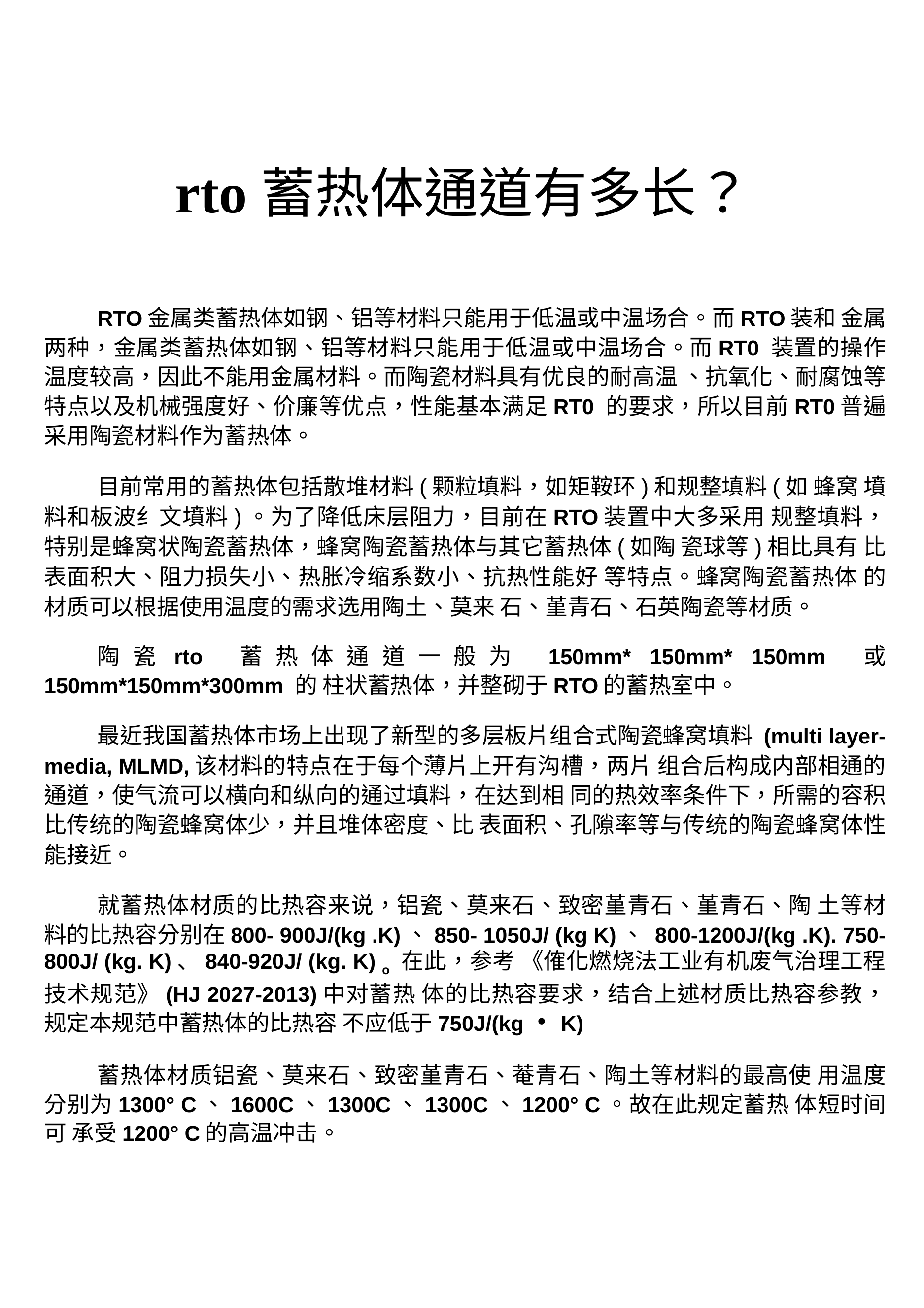

rto蓄热体通道有多长？
RTO金属类蓄热体如钢、铝等材料只能用于低温或中温场合。而RTO装和 金属两种，金属类蓄热体如钢、铝等材料只能用于低温或中温场合。而RT0 装置的操作温度较高，因此不能用金属材料。而陶瓷材料具有优良的耐高温 、抗氧化、耐腐蚀等特点以及机械强度好、价廉等优点，性能基本满足RT0 的要求，所以目前RT0普遍采用陶瓷材料作为蓄热体。
目前常用的蓄热体包括散堆材料(颗粒填料，如矩鞍环)和规整填料(如 蜂窝 墳料和板波纟文墳料)。为了降低床层阻力，目前在RTO装置中大多采用 规整填料，特别是蜂窝状陶瓷蓄热体，蜂窝陶瓷蓄热体与其它蓄热体(如陶 瓷球等)相比具有 比表面积大、阻力损失小、热胀冷缩系数小、抗热性能好 等特点。蜂窝陶瓷蓄热体 的材质可以根据使用温度的需求选用陶土、莫来 石、堇青石、石英陶瓷等材质。
陶瓷rto 蓄热体通道一般为 150mm* 150mm* 150mm 或 150mm*150mm*300mm 的 柱状蓄热体，并整砌于RTO的蓄热室中。
最近我国蓄热体市场上出现了新型的多层板片组合式陶瓷蜂窝填料 (multi layer-media, MLMD,该材料的特点在于每个薄片上开有沟槽，两片 组合后构成内部相通的通道，使气流可以横向和纵向的通过填料，在达到相 同的热效率条件下，所需的容积比传统的陶瓷蜂窝体少，并且堆体密度、比 表面积、孔隙率等与传统的陶瓷蜂窝体性能接近。
就蓄热体材质的比热容来说，铝瓷、莫来石、致密堇青石、堇青石、陶 土等材 料的比热容分别在800- 900J/(kg .K)、850- 1050J/ (kg K)、 800-1200J/(kg .K). 750-800J/ (kg. K)、840-920J/ (kg. K) o 在此，参考 《傕化燃烧法工业有机废气治理工程技术规范》(HJ 2027-2013)中对蓄热 体的比热容要求，结合上述材质比热容参教，规定本规范中蓄热体的比热容 不应低于750J/(kg・K)
蓄热体材质铝瓷、莫来石、致密堇青石、菴青石、陶土等材料的最高使 用温度 分别为1300° C、1600C、1300C、1300C、1200° C。故在此规定蓄热 体短时间可 承受1200° C的高温冲击。